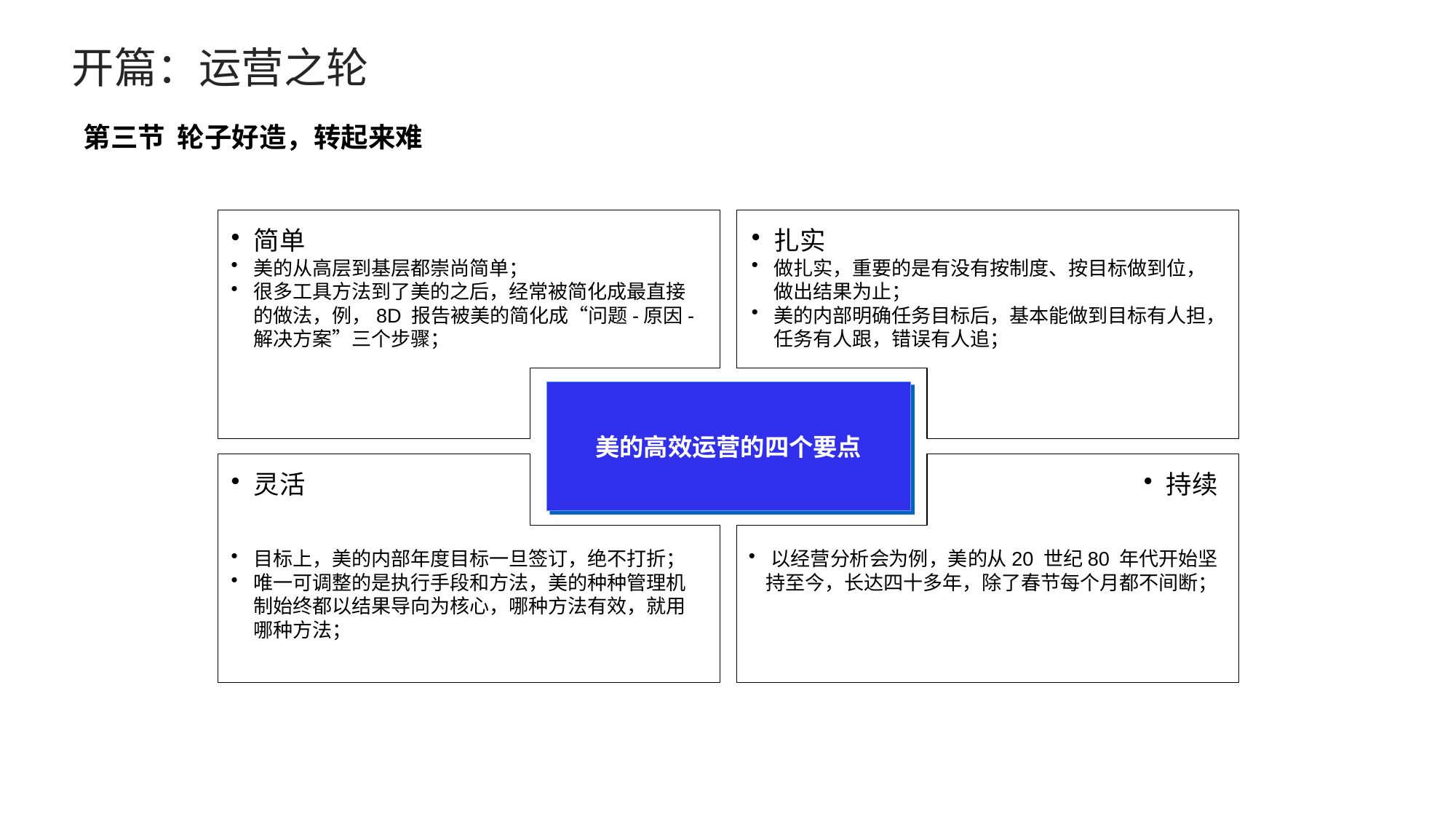

开篇：运营之轮
第三节  轮子好造，转起来难

简单
美的从高层到基层都崇尚简单；
很多工具方法到了美的之后，经常被简化成最直接的做法，例，8D 报告被美的简化成“问题-原因-解决方案”三个步骤；
扎实
做扎实，重要的是有没有按制度、按目标做到位，做出结果为止；
美的内部明确任务目标后，基本能做到目标有人担，任务有人跟，错误有人追；

美的高效运营的四个要点

灵活

目标上，美的内部年度目标一旦签订，绝不打折；
唯一可调整的是执行手段和方法，美的种种管理机制始终都以结果导向为核心，哪种方法有效，就用哪种方法；
持续

以经营分析会为例，美的从20 世纪80 年代开始坚持至今，长达四十多年，除了春节每个月都不间断；